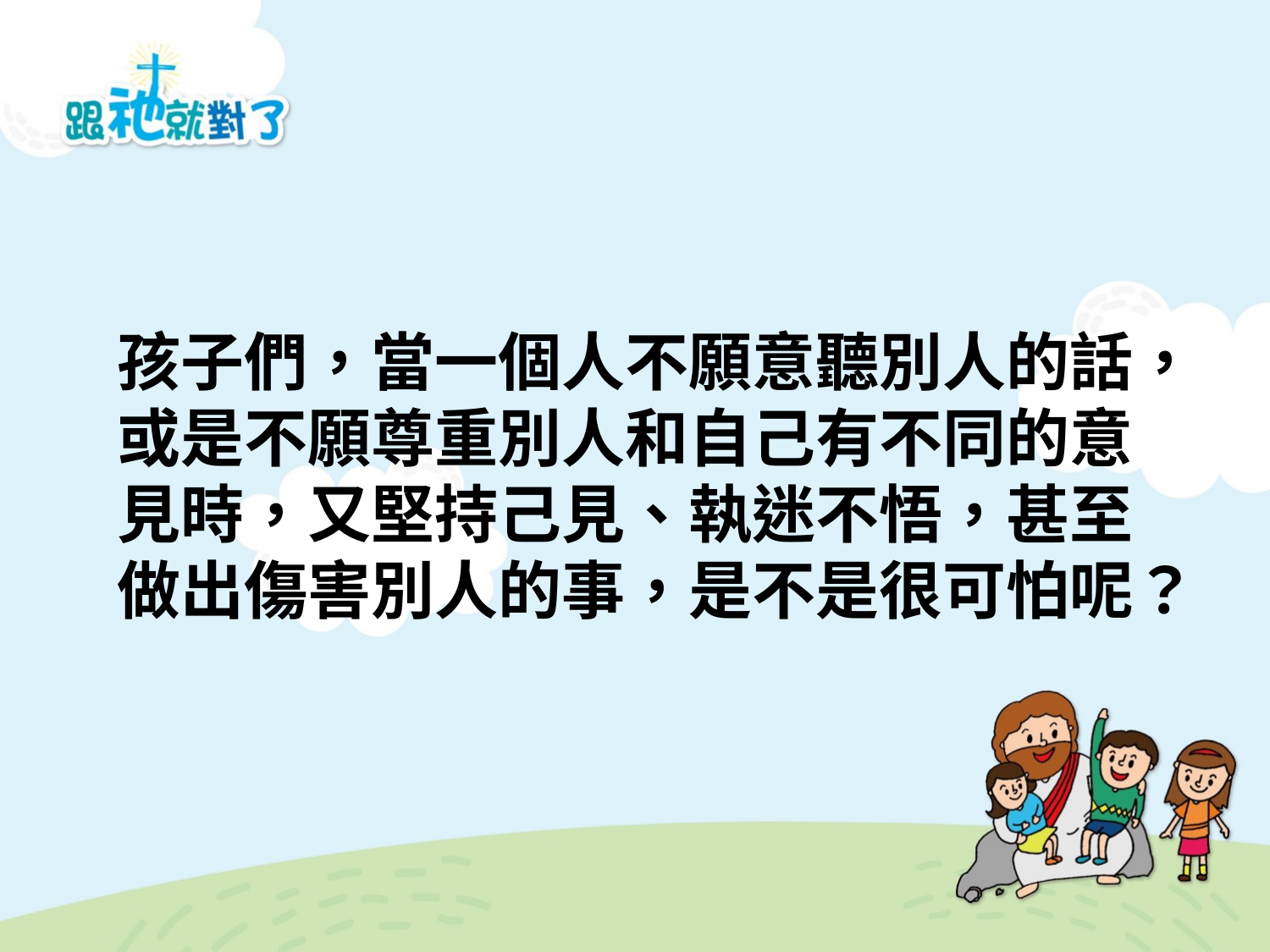

孩子們，當一個人不願意聽別人的話，或是不願尊重別人和自己有不同的意見時，又堅持己見、執迷不悟，甚至做出傷害別人的事，是不是很可怕呢？